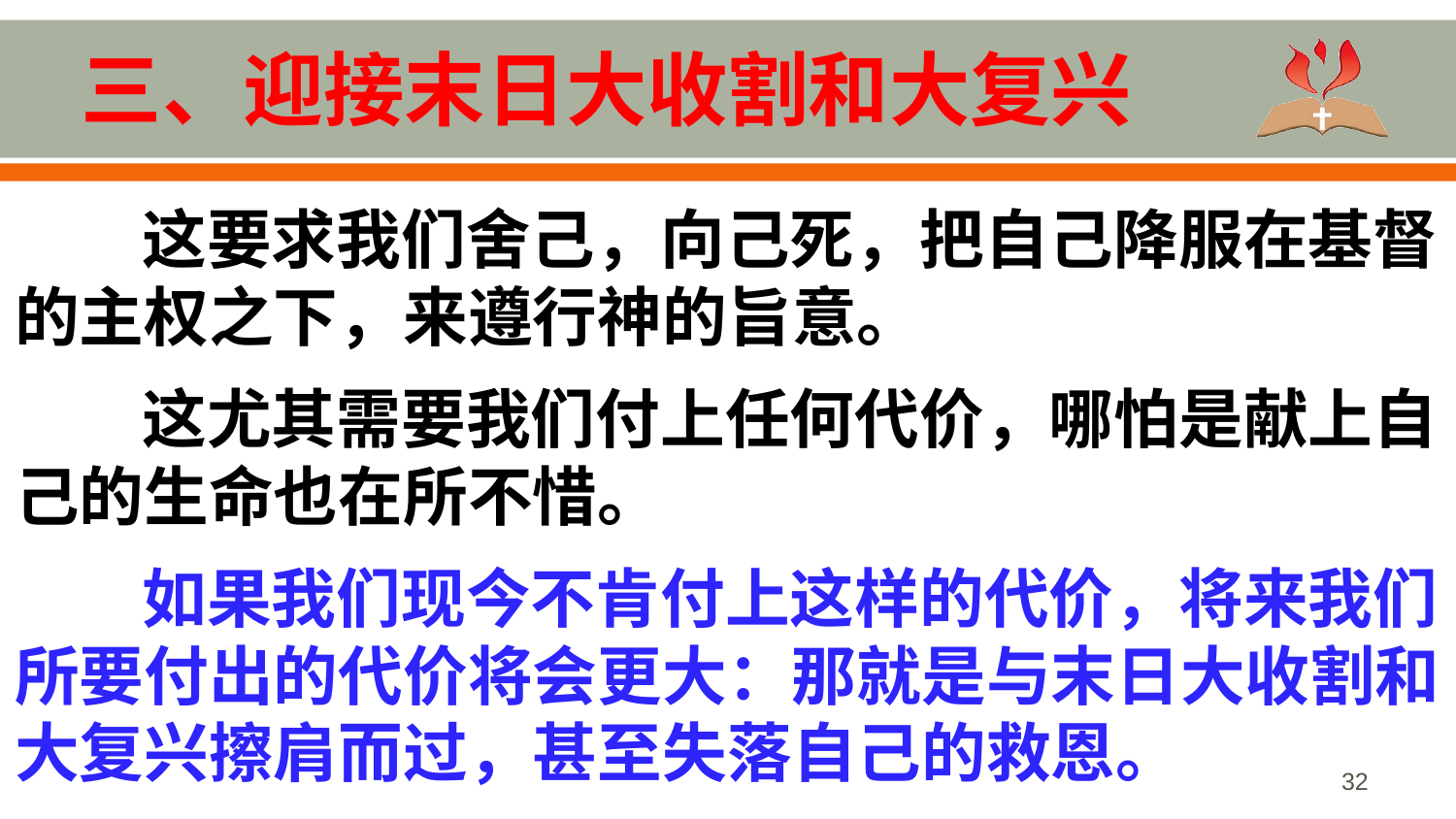

# 三、迎接末日大收割和大复兴
这要求我们舍己，向己死，把自己降服在基督的主权之下，来遵行神的旨意。
这尤其需要我们付上任何代价，哪怕是献上自己的生命也在所不惜。
如果我们现今不肯付上这样的代价，将来我们所要付出的代价将会更大：那就是与末日大收割和大复兴擦肩而过，甚至失落自己的救恩。

32